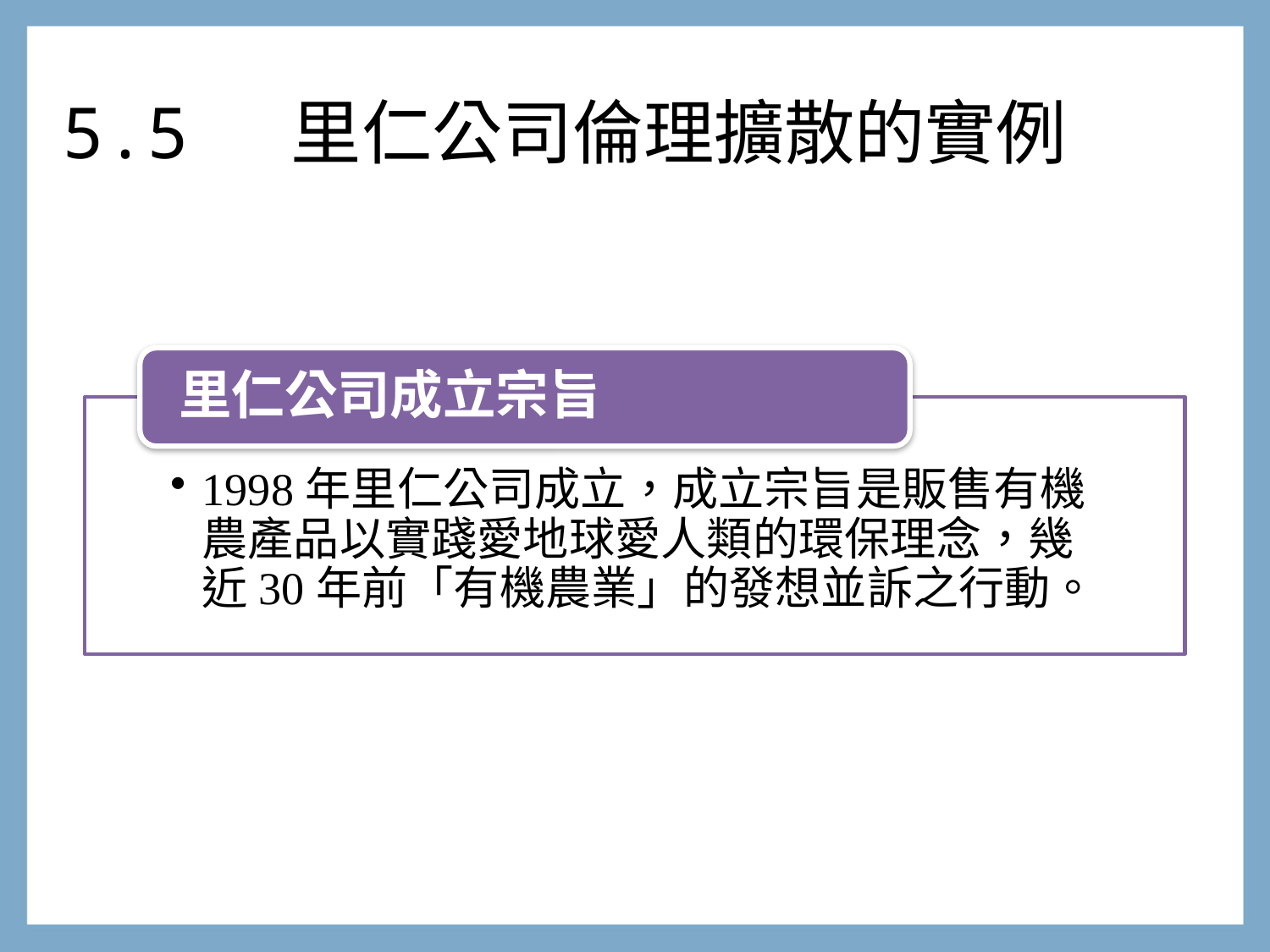

# 5.5  里仁公司倫理擴散的實例
1998年里仁公司成立，成立宗旨是販售有機農產品以實踐愛地球愛人類的環保理念，幾近30年前「有機農業」的發想並訴之行動。
里仁公司成立宗旨